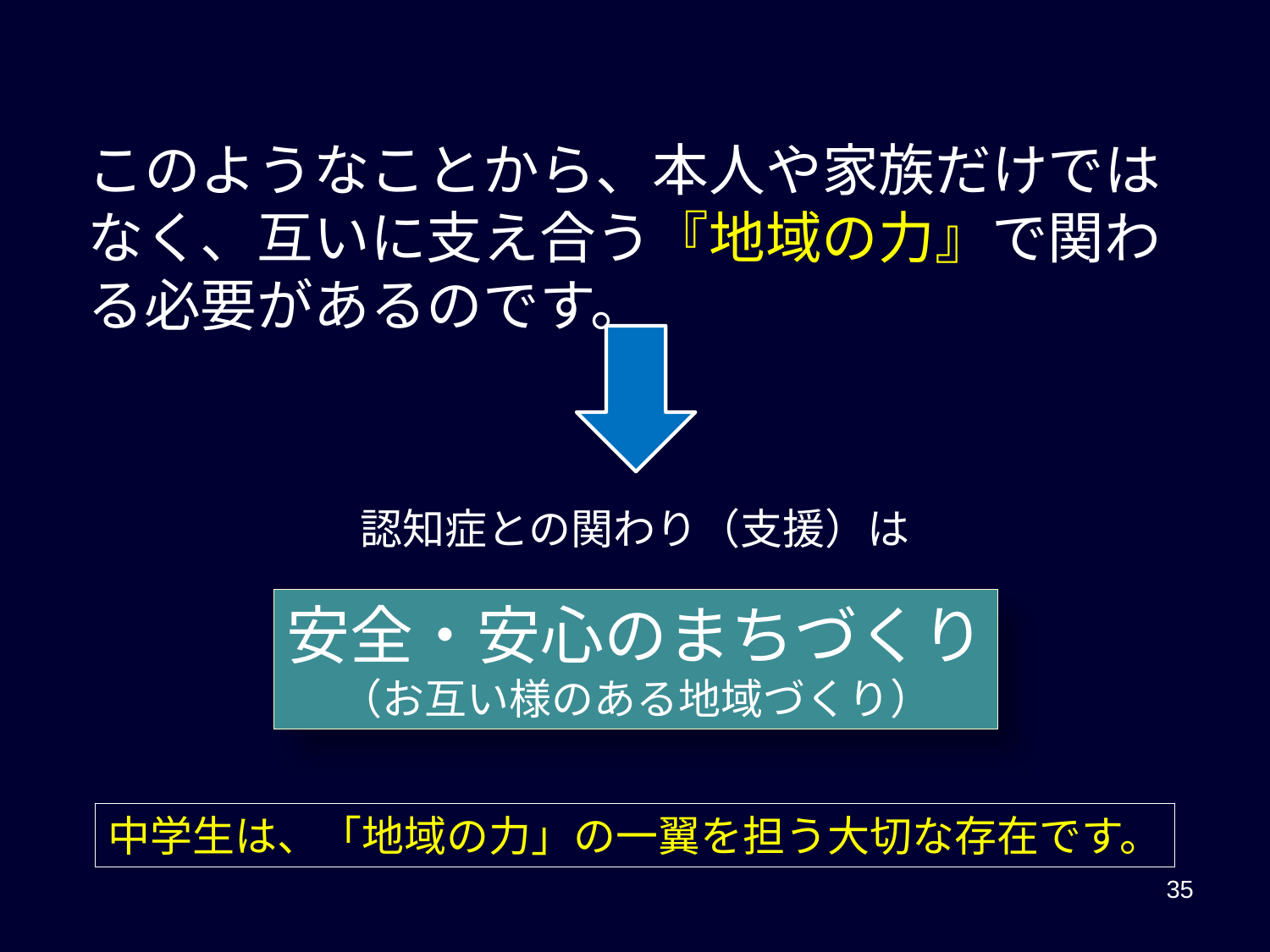

このようなことから、本人や家族だけではなく、互いに支え合う『地域の力』で関わる必要があるのです。

認知症との関わり（支援）は
安全・安心のまちづくり
（お互い様のある地域づくり）
中学生は、「地域の力」の一翼を担う大切な存在です。
35